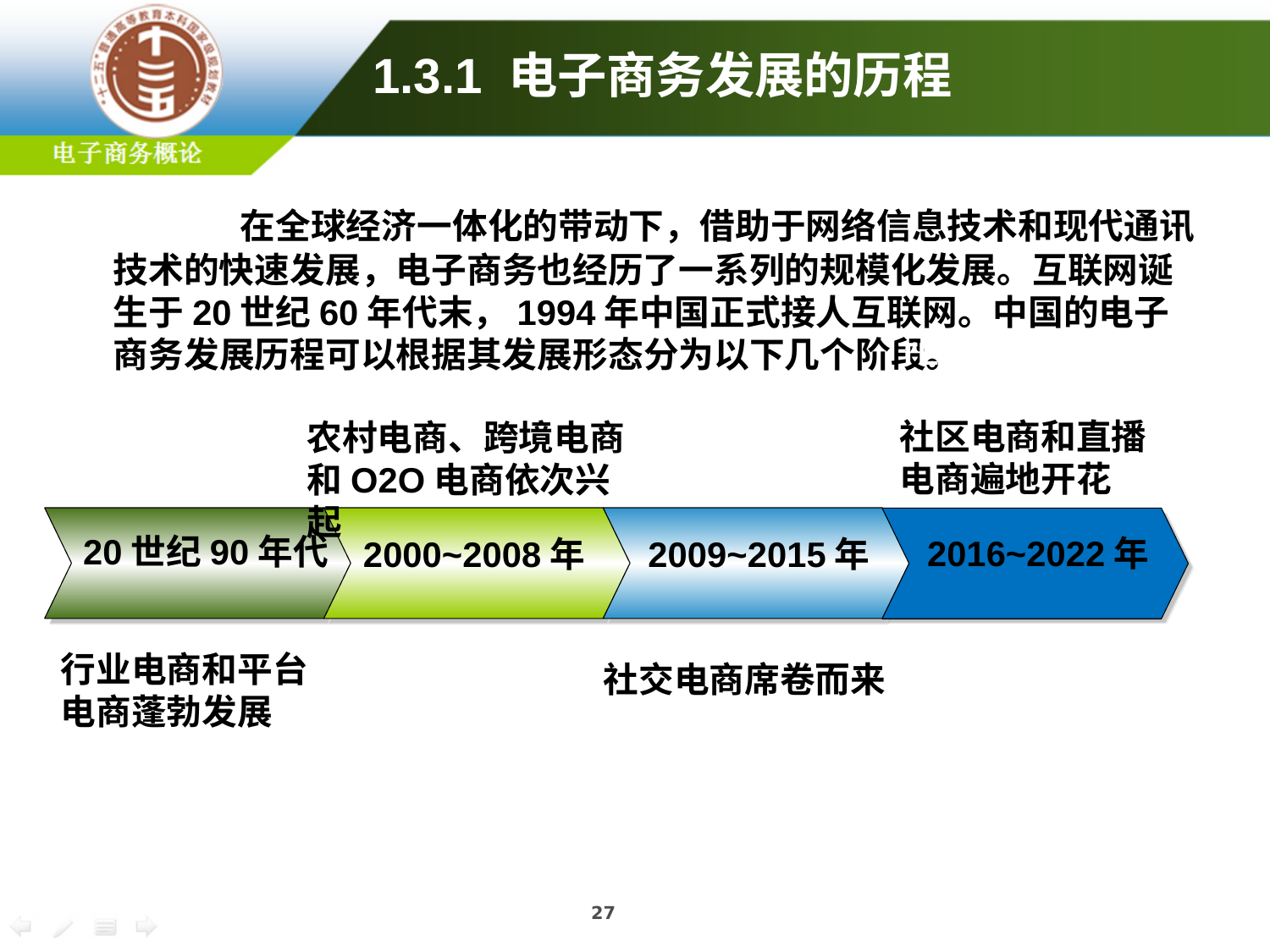

1.3.1 电子商务发展的历程
     	在全球经济一体化的带动下，借助于网络信息技术和现代通讯技术的快速发展，电子商务也经历了一系列的规模化发展。互联网诞生于20世纪60年代末，1994年中国正式接人互联网。中国的电子商务发展历程可以根据其发展形态分为以下几个阶段。
TEXT
社区电商和直播电商遍地开花
农村电商、跨境电商和O2O电商依次兴起

20世纪90年代
2000~2008年
2009~2015年
行业电商和平台电商蓬勃发展

2016~2022年
社交电商席卷而来

27